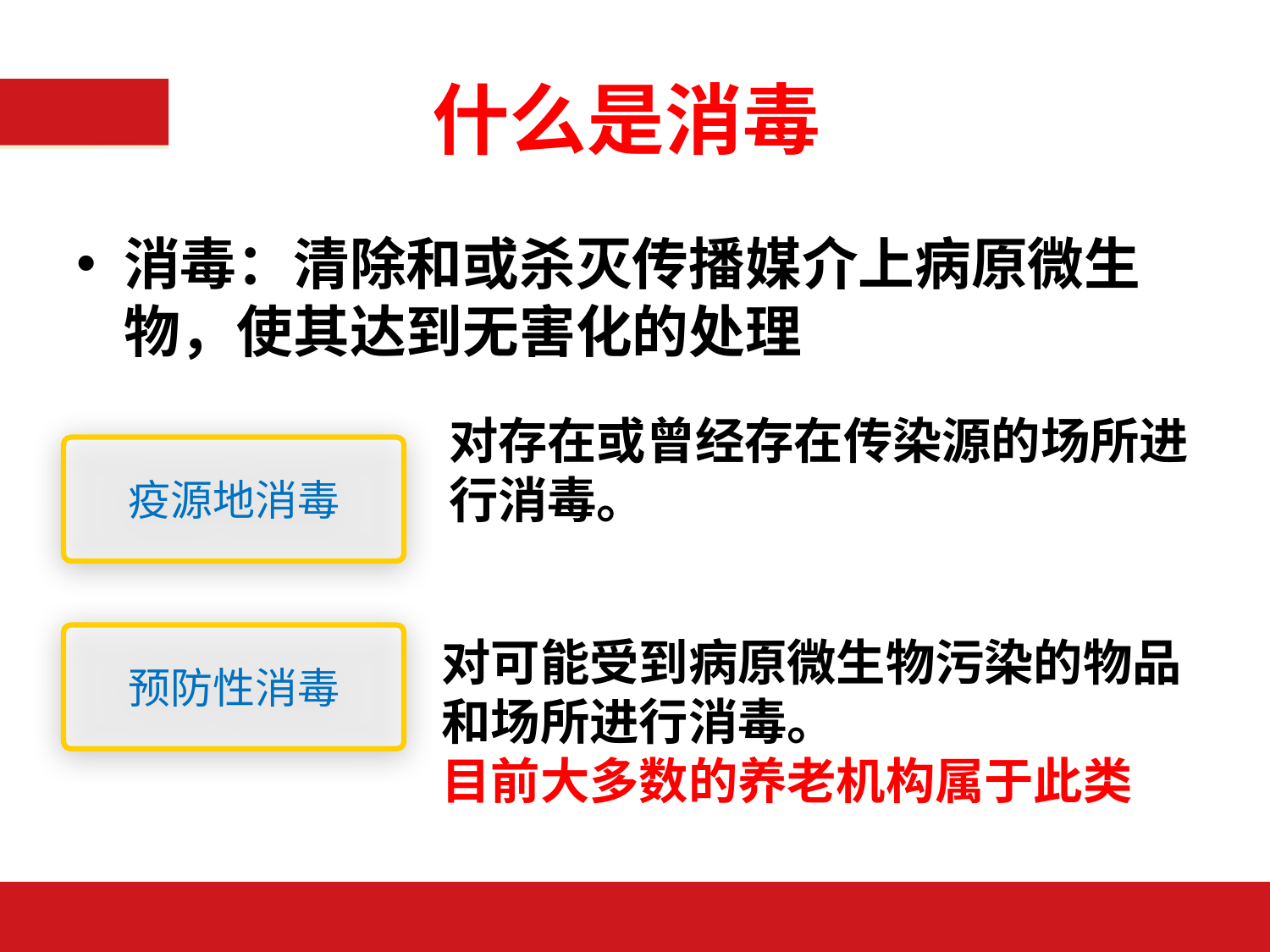

# 什么是消毒
消毒：清除和或杀灭传播媒介上病原微生物，使其达到无害化的处理

对存在或曾经存在传染源的场所进行消毒。
疫源地消毒
预防性消毒
对可能受到病原微生物污染的物品和场所进行消毒。
目前大多数的养老机构属于此类